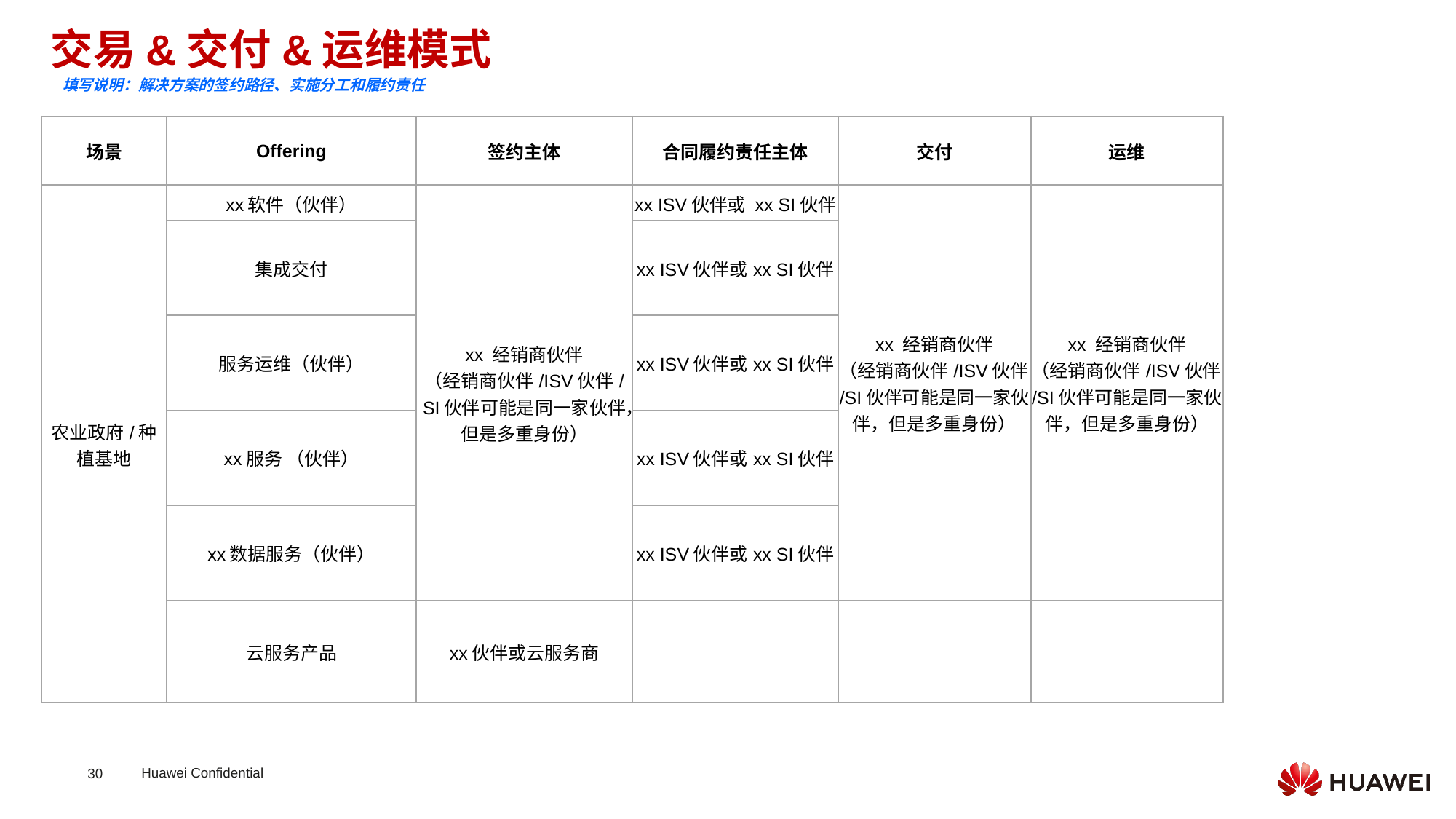

交易&交付&运维模式
填写说明：解决方案的签约路径、实施分工和履约责任
| 场景 | Offering | 签约主体 | 合同履约责任主体 | 交付 | 运维 |
| --- | --- | --- | --- | --- | --- |
| 农业政府/种植基地 | xx软件（伙伴） | xx 经销商伙伴 （经销商伙伴/ISV伙伴/SI伙伴可能是同一家伙伴，但是多重身份） | xx ISV伙伴或 xx SI伙伴 | xx 经销商伙伴 （经销商伙伴/ISV伙伴/SI伙伴可能是同一家伙伴，但是多重身份） | xx 经销商伙伴 （经销商伙伴/ISV伙伴/SI伙伴可能是同一家伙伴，但是多重身份） |
|  | 集成交付 |  | xx ISV伙伴或xx SI伙伴 |  |  |
|  | 服务运维（伙伴） |  | xx ISV伙伴或xx SI伙伴 |  |  |
|  | xx服务 （伙伴） |  | xx ISV伙伴或xx SI伙伴 |  |  |
|  | xx数据服务（伙伴） |  | xx ISV伙伴或xx SI伙伴 |  |  |
|  | 云服务产品 | xx伙伴或云服务商 |  |  |  |